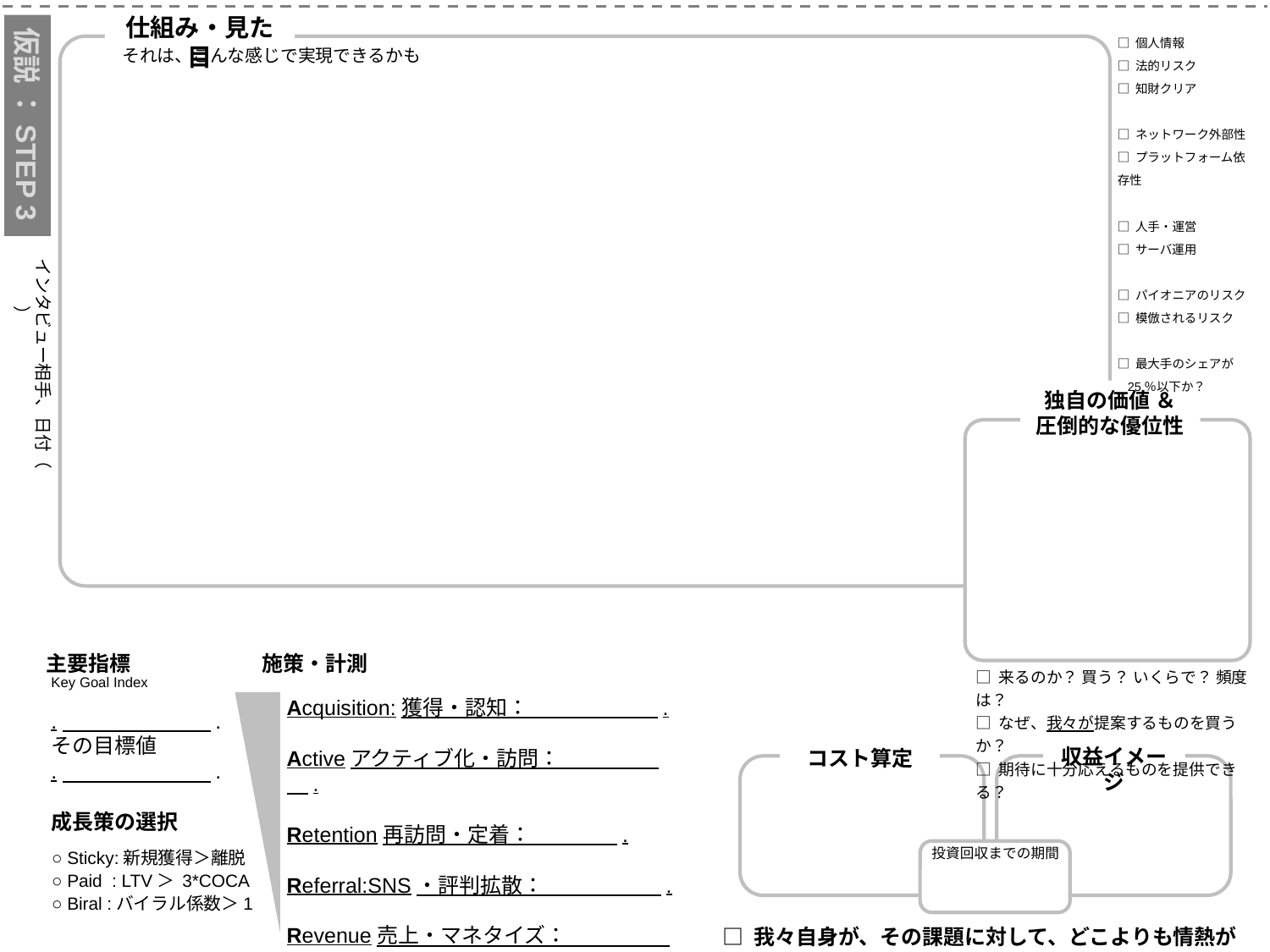

仕組み・見た目
□ 個人情報
□ 法的リスク
□ 知財クリア

□ ネットワーク外部性
□ プラットフォーム依存性

□ 人手・運営
□ サーバ運用

□ パイオニアのリスク
□ 模倣されるリスク

□ 最大手のシェアが
   25％以下か？

それは、こんな感じで実現できるかも
仮説 ：STEP 3
独自の価値 ＆
圧倒的な優位性
インタビュー相手、日付（                             　　）

主要指標
施策・計測
□ 来るのか？ 買う？ いくらで？ 頻度は？
□ なぜ、我々が提案するものを買うか？
□ 期待に十分応えるものを提供できる？

Key Goal Index

.　　　　　　　.
その目標値
.　　　　　　　.

成長策の選択
Acquisition:獲得・認知：　　　   　　  .

Activeアクティブ化・訪問： 　　　 　  　.

Retention再訪問・定着：         　     .

Referral:SNS・評判拡散： 　 　　 　    .

Revenue売上・マネタイズ： 　　　 　   　.

収益イメージ
コスト算定

○ Sticky:新規獲得＞離脱
○ Paid  : LTV＞ 3*COCA
○ Biral :バイラル係数＞1
投資回収までの期間

□ 我々自身が、その課題に対して、どこよりも情熱があるか？